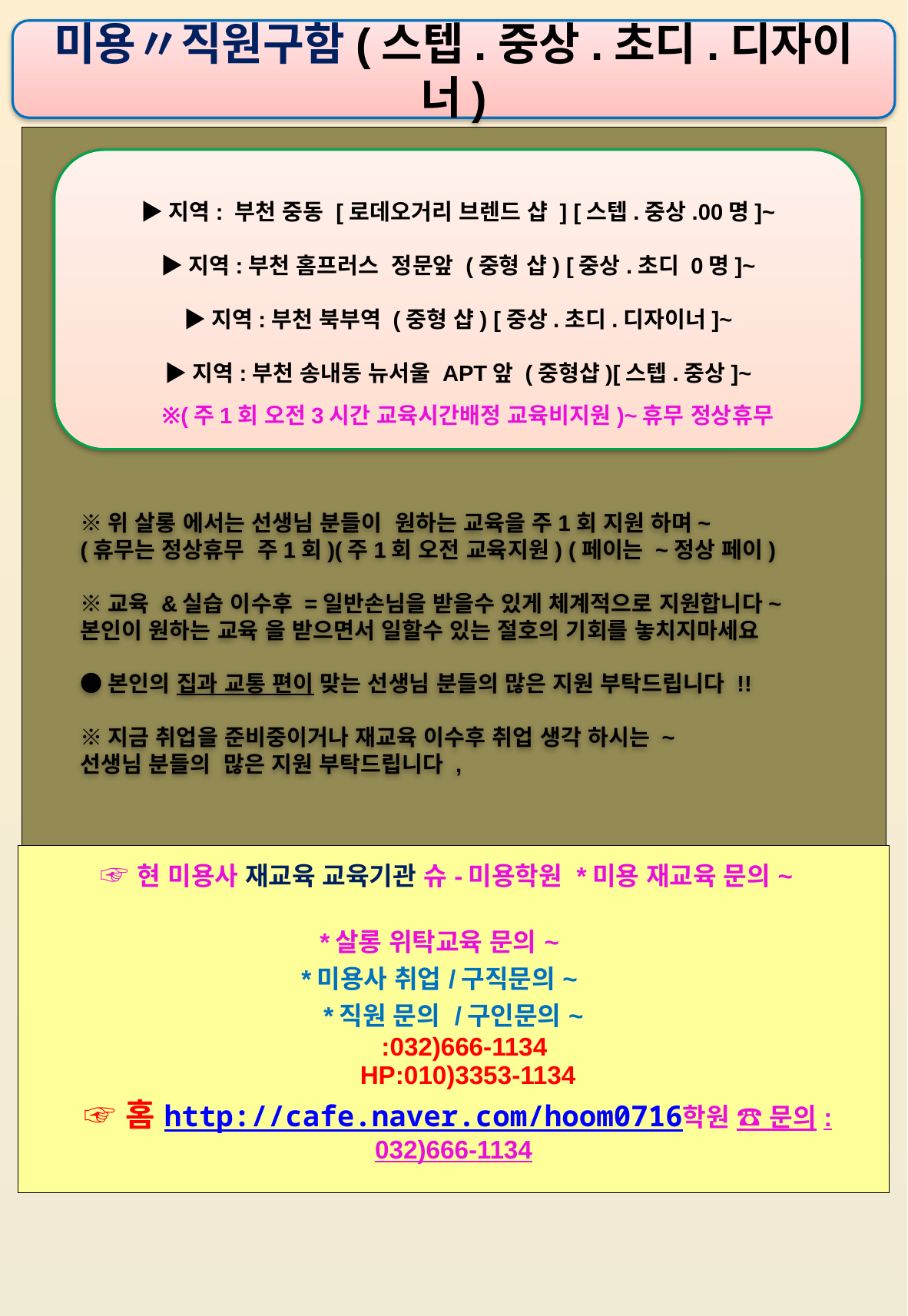

미용〃직원구함(스텝.중상.초디.디자이너)
|  |
| --- |

▶지역: 부천 중동 [로데오거리 브렌드 샵 ] [스텝.중상.00명]~

▶지역:부천 홈프러스  정문앞 (중형 샵) [중상.초디 0명]~

▶지역:부천 북부역 (중형 샵) [중상.초디.디자이너]~

▶지역:부천 송내동 뉴서울 APT앞 (중형샵)[스텝.중상]~

   ※(주1회 오전3시간 교육시간배정 교육비지원)~휴무 정상휴무

※위 살롱 에서는 선생님 분들이  원하는 교육을 주1회 지원 하며~
(휴무는 정상휴무  주1회)(주1회 오전 교육지원) (페이는 ~정상 페이)

※교육 &실습 이수후 =일반손님을 받을수 있게 체계적으로 지원합니다~
본인이 원하는 교육 을 받으면서 일할수 있는 절호의 기회를 놓치지마세요

●본인의 집과 교통 편이 맞는 선생님 분들의 많은 지원 부탁드립니다 !!

※지금 취업을 준비중이거나 재교육 이수후 취업 생각 하시는 ~
선생님 분들의  많은 지원 부탁드립니다 ,

| ☞현 미용사 재교육 교육기관 슈-미용학원 \*미용 재교육 문의~          \*살롱 위탁교육 문의~                       \*미용사 취업/구직문의~                       \*직원 문의 /구인문의~                         :032)666-1134                         HP:010)3353-1134 ☞홈http://cafe.naver.com/hoom0716학원 ☎ 문의: 032)666-1134 |
| --- |